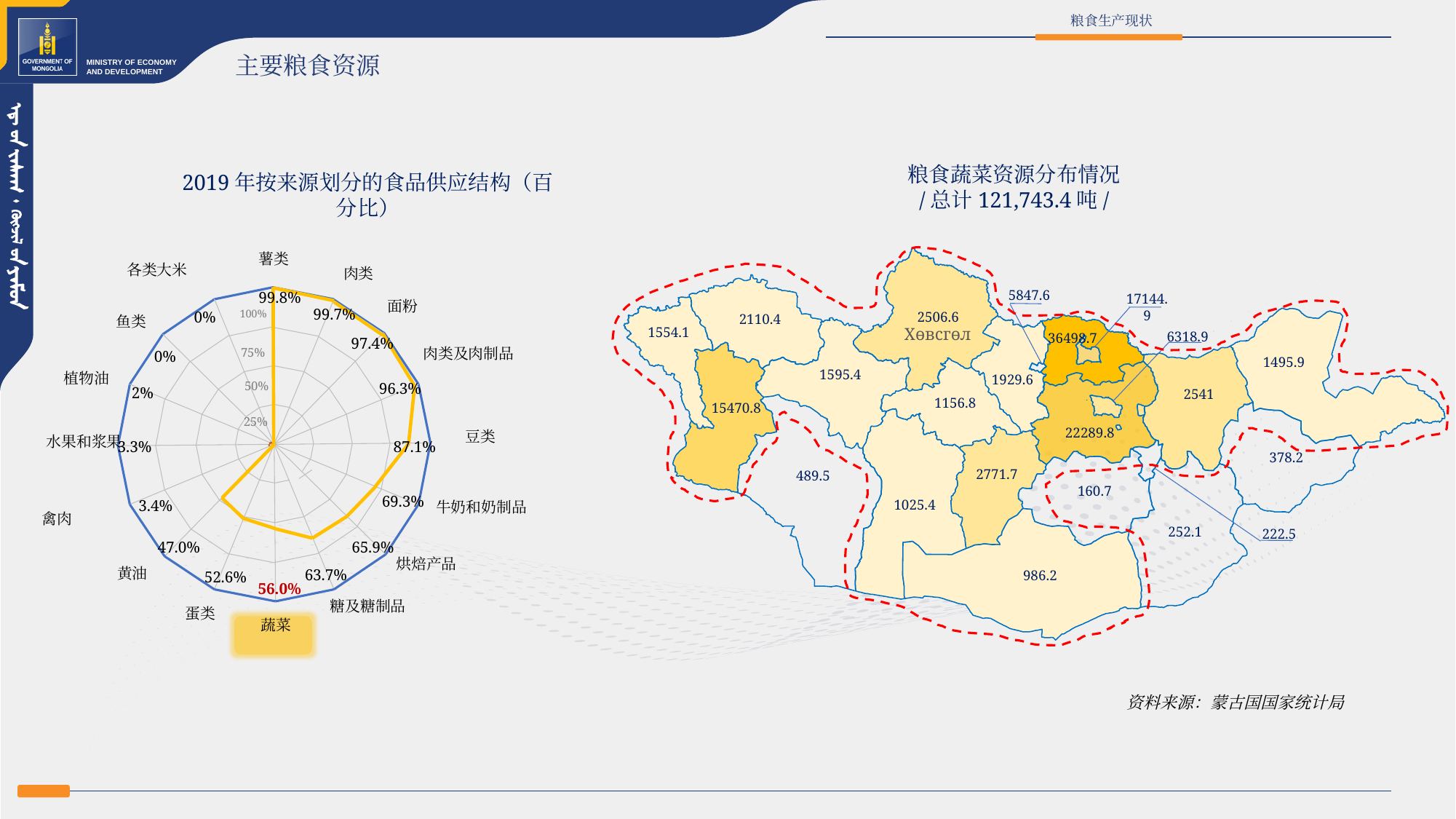

粮食生产现状
主要粮食资源
粮食蔬菜资源分布情况
/总计121,743.4吨/

5847.6
17144.9
2506.6
2110.4
1554.1
6318.9
1495.9
1595.4
1929.6
2541
1156.8
15470.8
22289.8
378.2
2771.7
489.5
160.7
1025.4
252.1
222.5
986.2
36498.7
2019年按来源划分的食品供应结构（百分比）
薯类

各类大米
肉类

面粉

100%
鱼类
肉类及肉制品
75%
50%
25%
豆类

水果和浆果
牛奶和奶制品
禽肉
烘焙产品
黄油
糖及糖制品
蛋类
蔬菜

植物油

99.8%
99.7%
0%
Хөвсгөл
97.4%
0%
96.3%
2%
87.1%
3.3%
69.3%
3.4%
65.9%
47.0%
63.7%
52.6%
56.0%
资料来源：蒙古国国家统计局